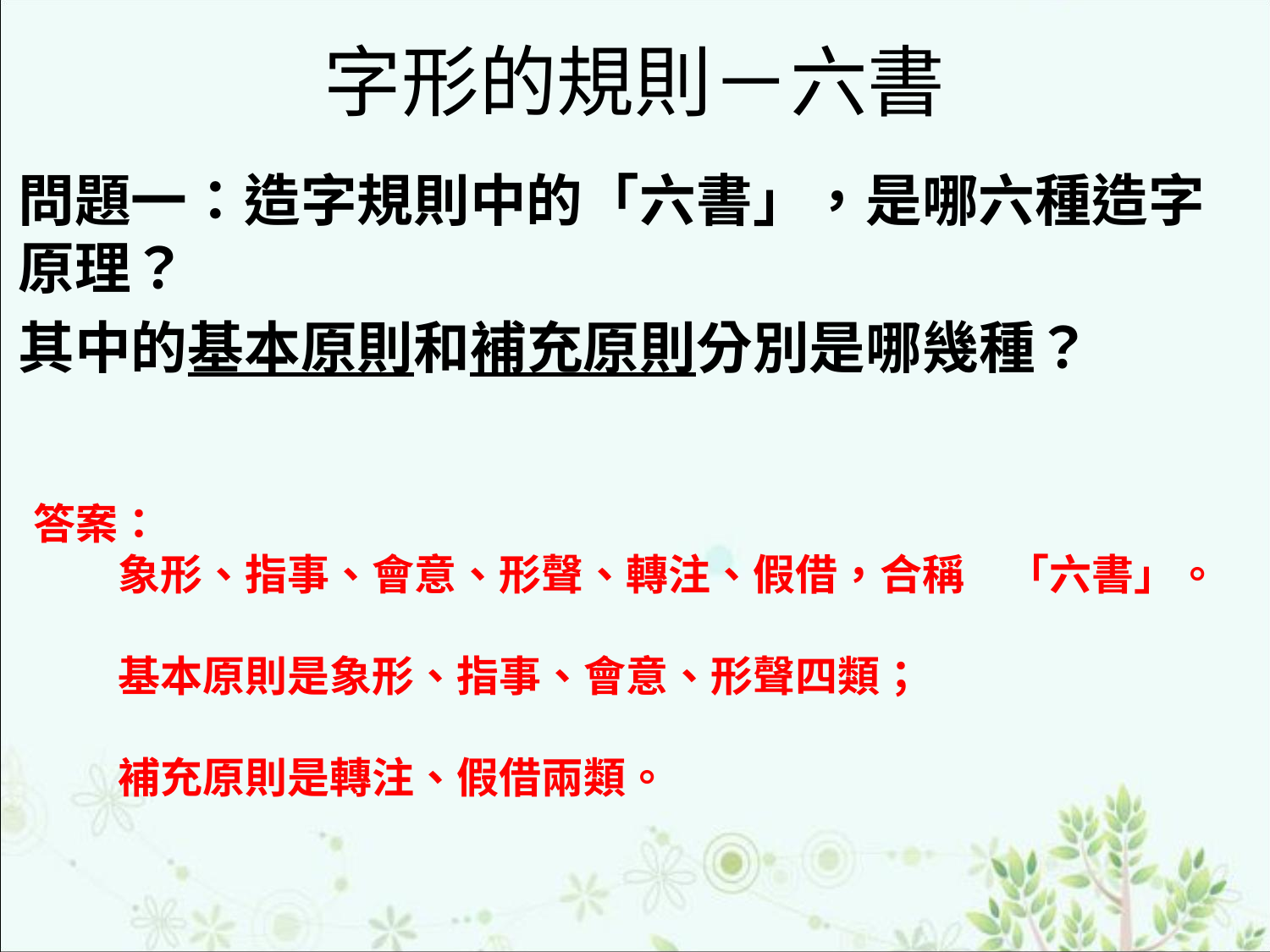

# 字形的規則－六書
問題一：造字規則中的「六書」，是哪六種造字原理？
其中的基本原則和補充原則分別是哪幾種？
答案：
　　象形、指事、會意、形聲、轉注、假借，合稱　「六書」。

　　基本原則是象形、指事、會意、形聲四類；

　　補充原則是轉注、假借兩類。